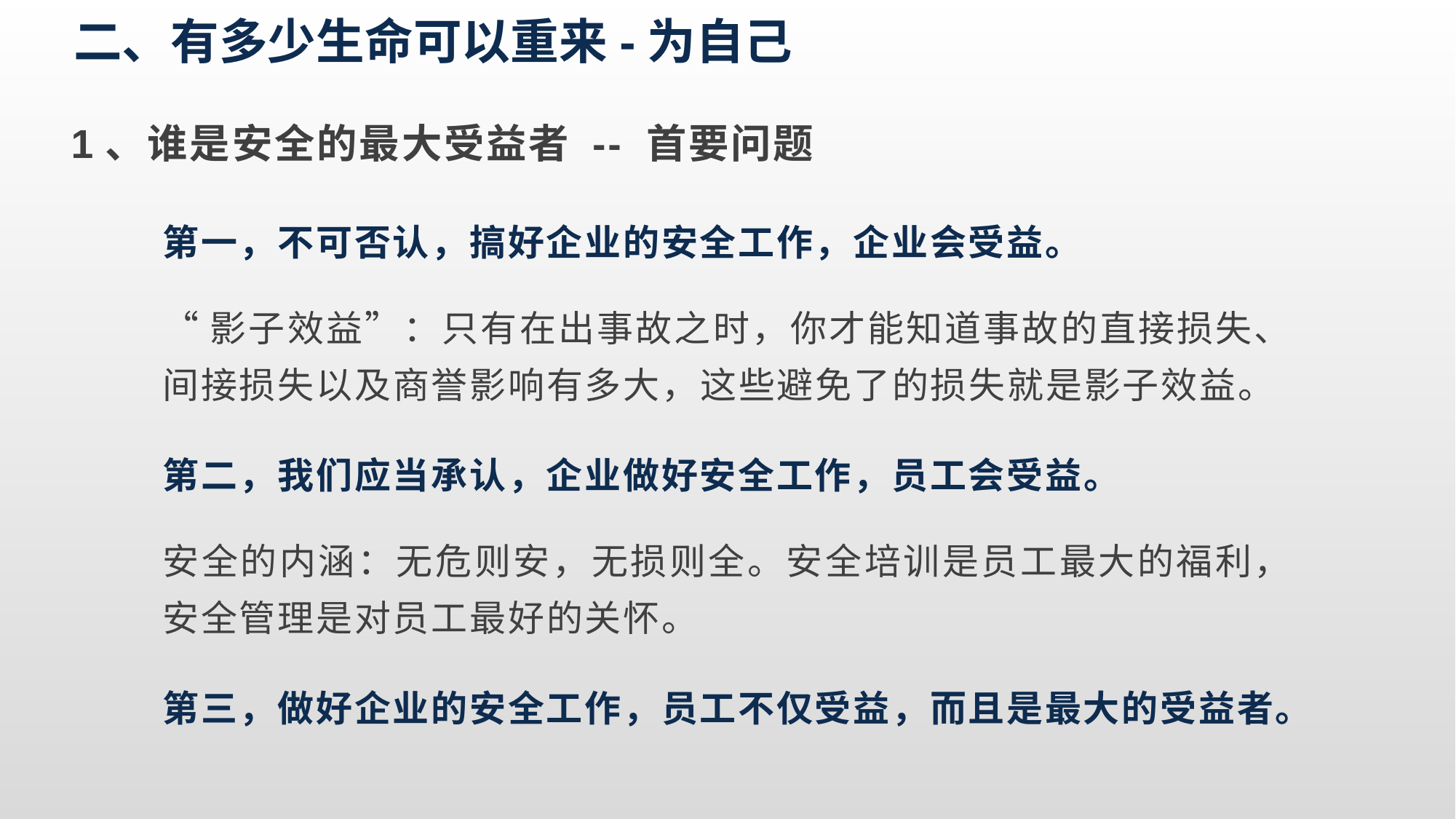

二、有多少生命可以重来-为自己
1、谁是安全的最大受益者 -- 首要问题
第一，不可否认，搞好企业的安全工作，企业会受益。
“影子效益”：只有在出事故之时，你才能知道事故的直接损失、间接损失以及商誉影响有多大，这些避免了的损失就是影子效益。
第二，我们应当承认，企业做好安全工作，员工会受益。
安全的内涵：无危则安，无损则全。安全培训是员工最大的福利，安全管理是对员工最好的关怀。
第三，做好企业的安全工作，员工不仅受益，而且是最大的受益者。